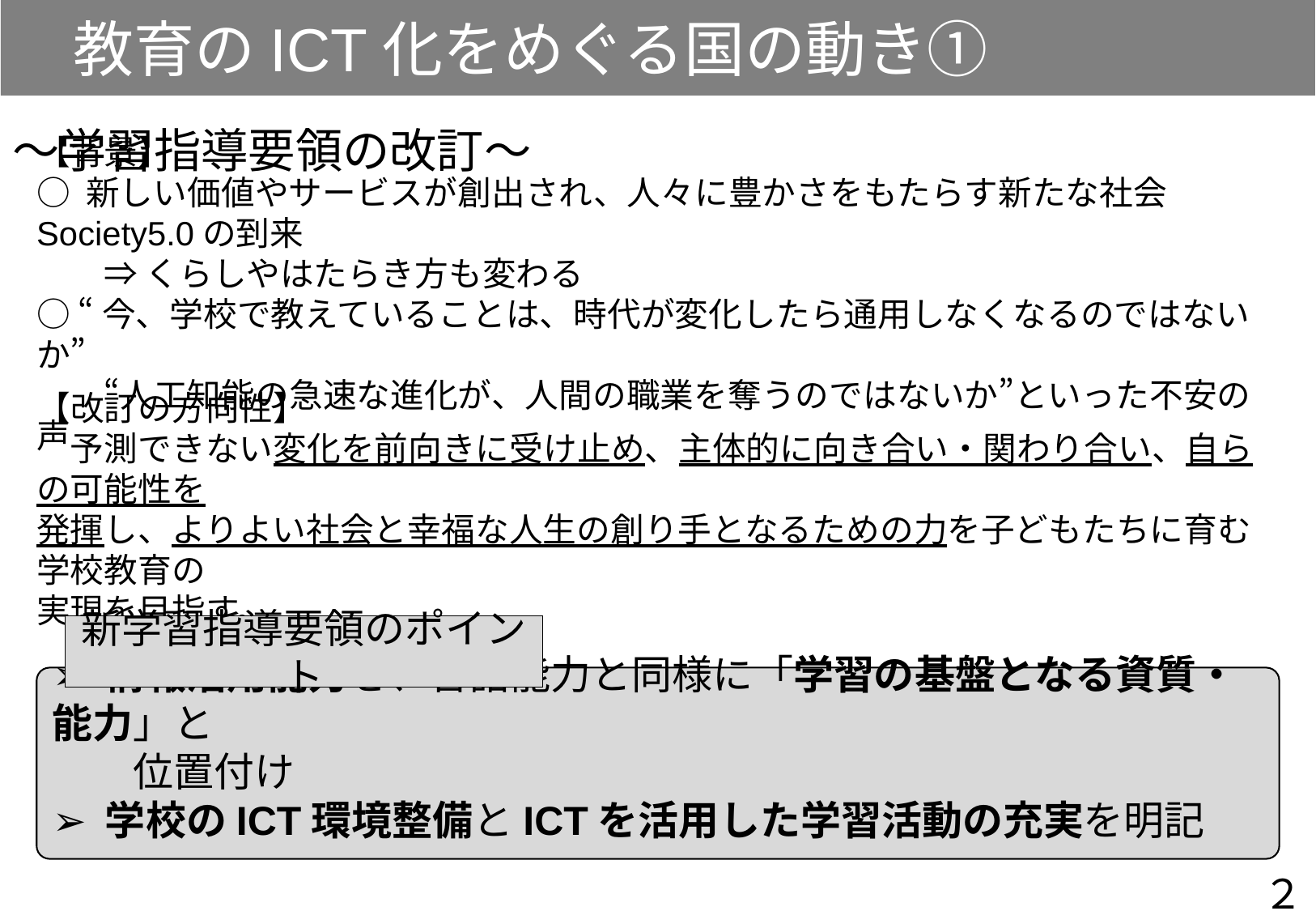

教育のICT化をめぐる国の動き①
～学習指導要領の改訂～
【背景】
○ 新しい価値やサービスが創出され、人々に豊かさをもたらす新たな社会Society5.0の到来
　　⇒ くらしやはたらき方も変わる
○ “今、学校で教えていることは、時代が変化したら通用しなくなるのではないか”
　　“人工知能の急速な進化が、人間の職業を奪うのではないか”といった不安の声
【改訂の方向性】
　予測できない変化を前向きに受け止め、主体的に向き合い・関わり合い、自らの可能性を
発揮し、よりよい社会と幸福な人生の創り手となるための力を子どもたちに育む学校教育の
実現を目指す。
新学習指導要領のポイント
➢ 情報活用能力を、言語能力と同様に「学習の基盤となる資質・能力」と
　　位置付け
➢ 学校のICT環境整備とICTを活用した学習活動の充実を明記
２